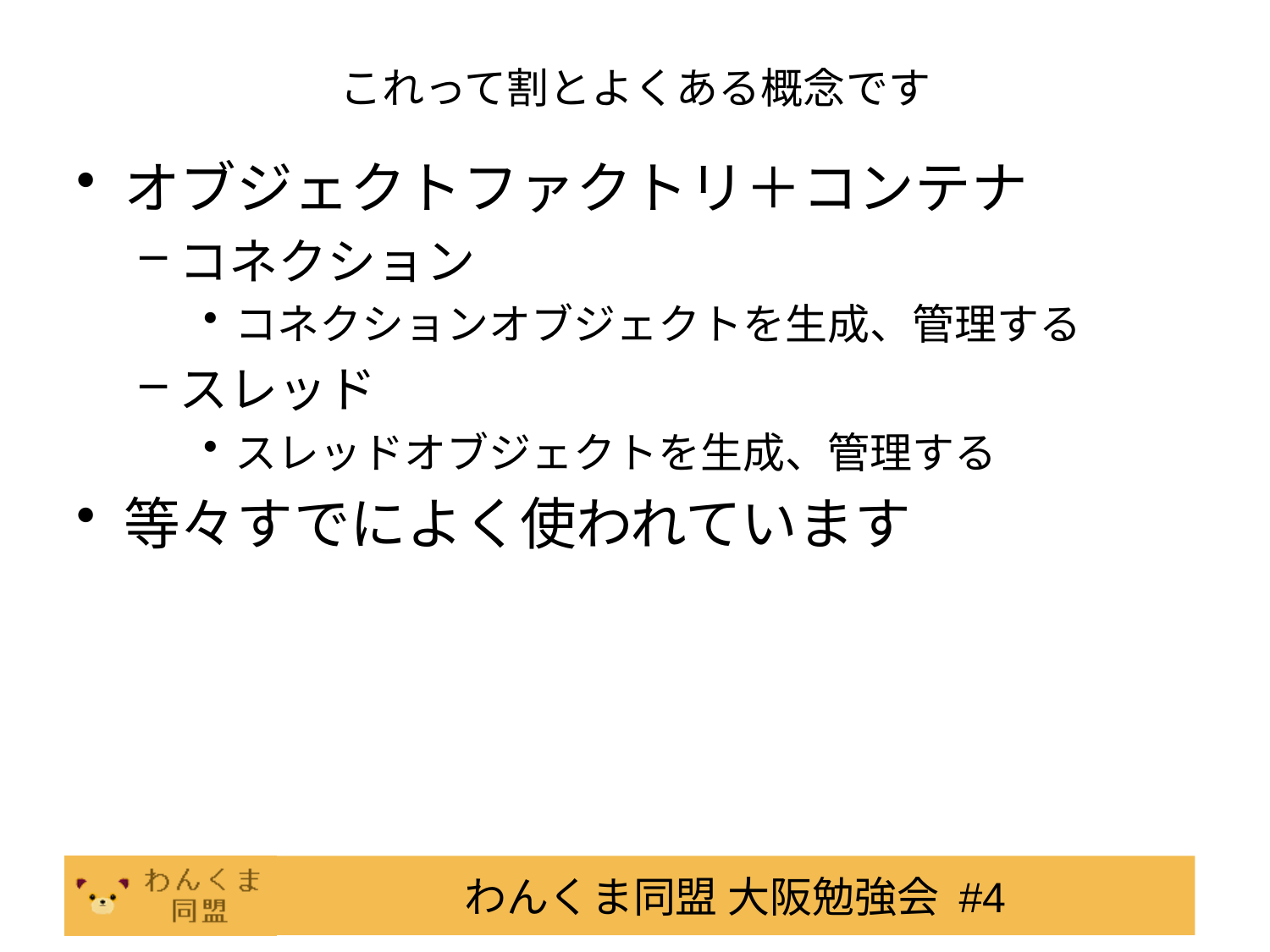

# これって割とよくある概念です
オブジェクトファクトリ＋コンテナ
コネクション
コネクションオブジェクトを生成、管理する
スレッド
スレッドオブジェクトを生成、管理する
等々すでによく使われています